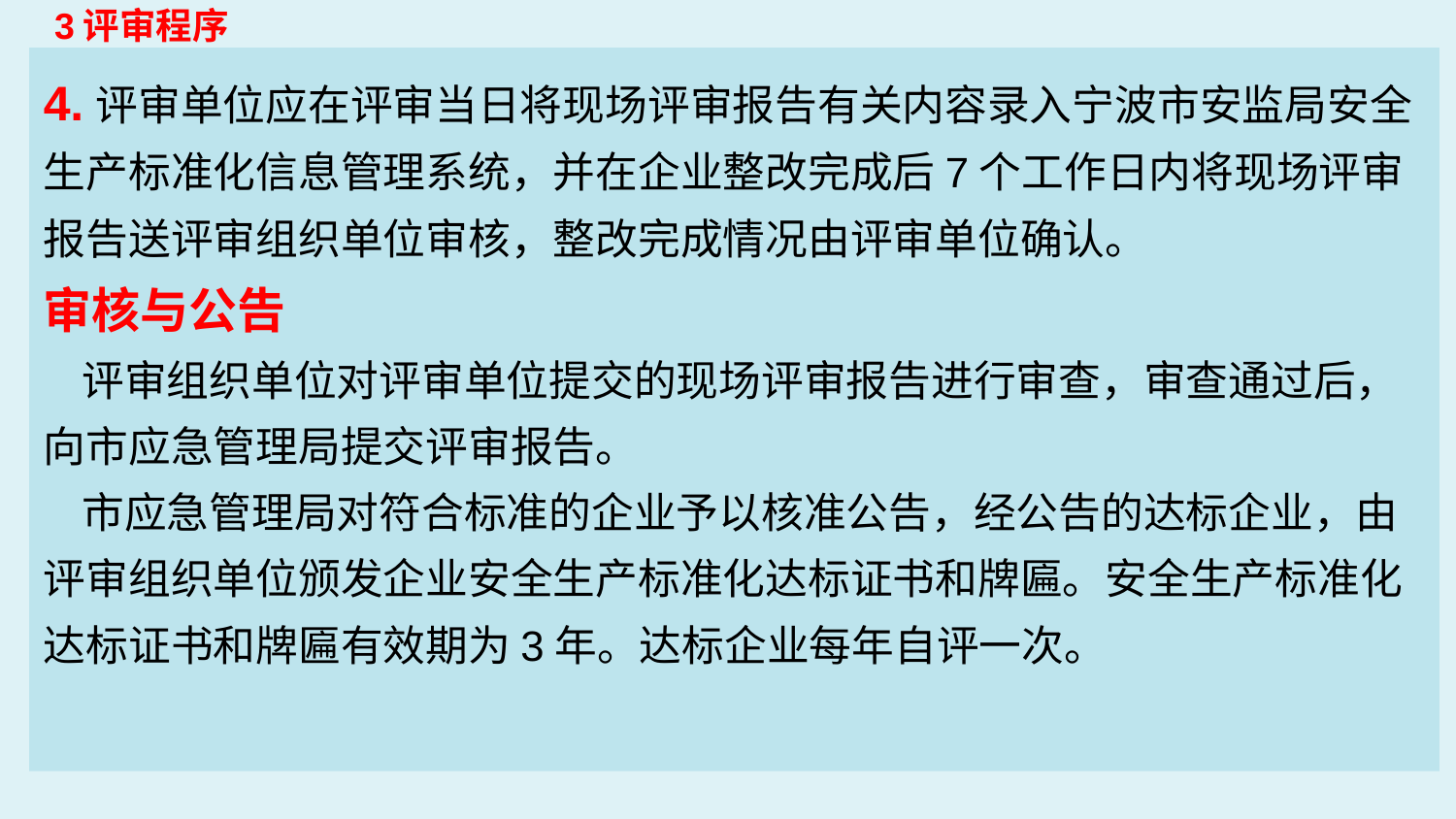

3评审程序
4.评审单位应在评审当日将现场评审报告有关内容录入宁波市安监局安全生产标准化信息管理系统，并在企业整改完成后7个工作日内将现场评审报告送评审组织单位审核，整改完成情况由评审单位确认。
审核与公告
   评审组织单位对评审单位提交的现场评审报告进行审查，审查通过后，向市应急管理局提交评审报告。
   市应急管理局对符合标准的企业予以核准公告，经公告的达标企业，由评审组织单位颁发企业安全生产标准化达标证书和牌匾。安全生产标准化达标证书和牌匾有效期为3年。达标企业每年自评一次。